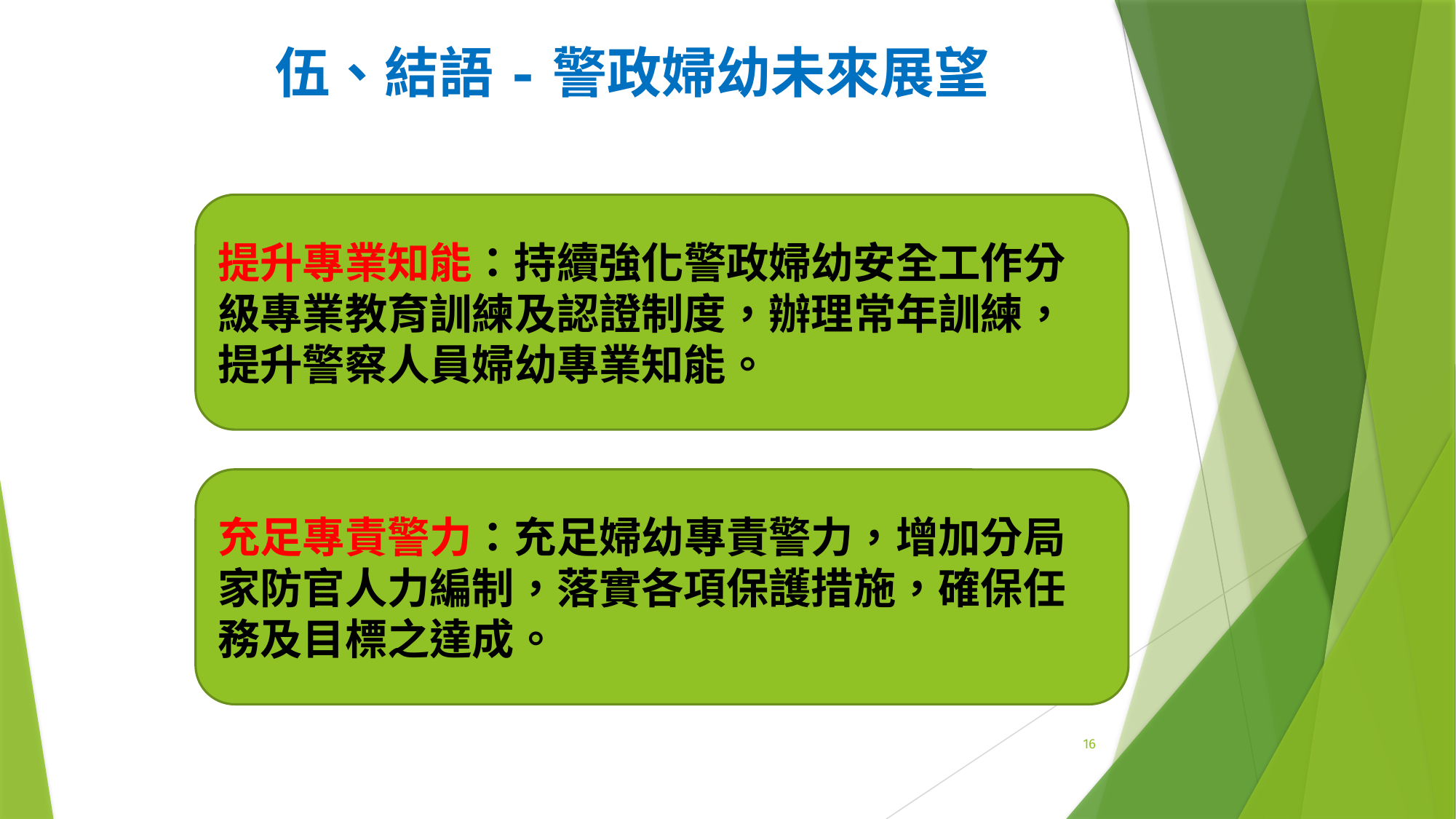

伍、結語-警政婦幼未來展望
提升專業知能：持續強化警政婦幼安全工作分級專業教育訓練及認證制度，辦理常年訓練，提升警察人員婦幼專業知能。
充足專責警力：充足婦幼專責警力，增加分局家防官人力編制，落實各項保護措施，確保任務及目標之達成。
16